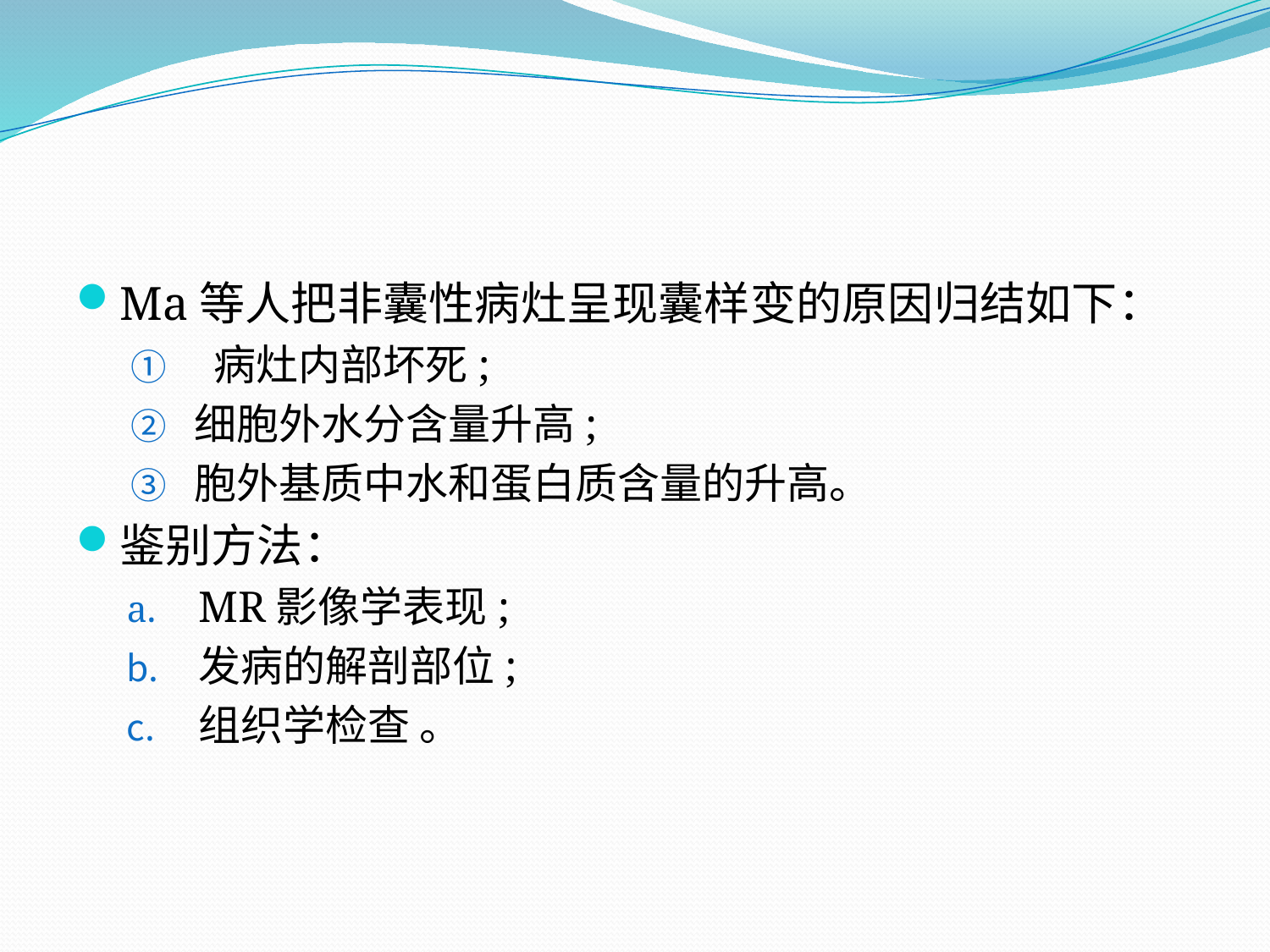

Ma等人把非囊性病灶呈现囊样变的原因归结如下：
 病灶内部坏死;
细胞外水分含量升高;
胞外基质中水和蛋白质含量的升高。
鉴别方法：
MR影像学表现;
发病的解剖部位;
组织学检查 。